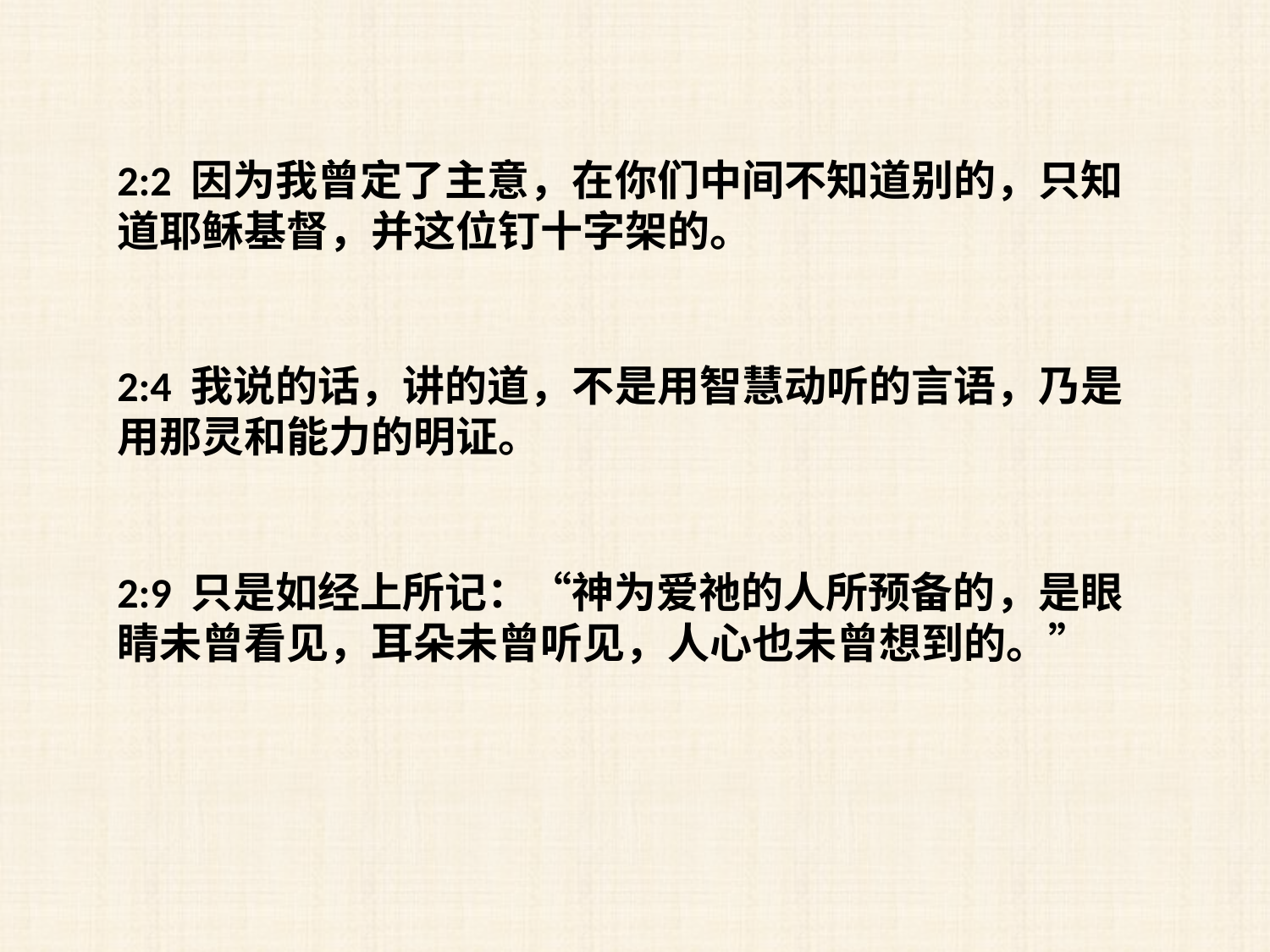

2:2 因为我曾定了主意，在你们中间不知道别的，只知道耶稣基督，并这位钉十字架的。
2:4 我说的话，讲的道，不是用智慧动听的言语，乃是用那灵和能力的明证。
2:9 只是如经上所记：“神为爱祂的人所预备的，是眼睛未曾看见，耳朵未曾听见，人心也未曾想到的。”